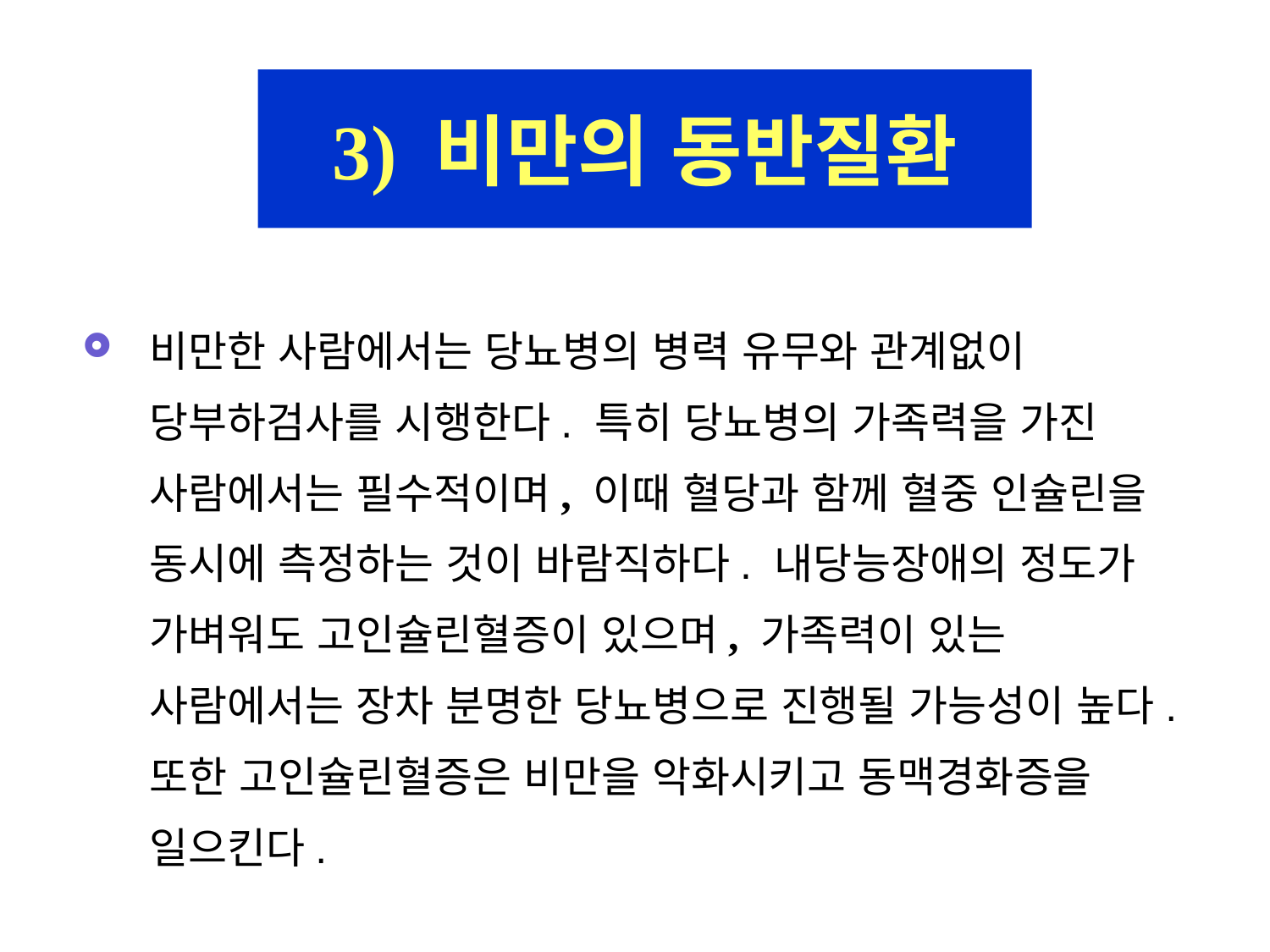

3) 비만의 동반질환
비만한 사람에서는 당뇨병의 병력 유무와 관계없이 당부하검사를 시행한다. 특히 당뇨병의 가족력을 가진 사람에서는 필수적이며, 이때 혈당과 함께 혈중 인슐린을 동시에 측정하는 것이 바람직하다. 내당능장애의 정도가 가벼워도 고인슐린혈증이 있으며, 가족력이 있는 사람에서는 장차 분명한 당뇨병으로 진행될 가능성이 높다. 또한 고인슐린혈증은 비만을 악화시키고 동맥경화증을 일으킨다.